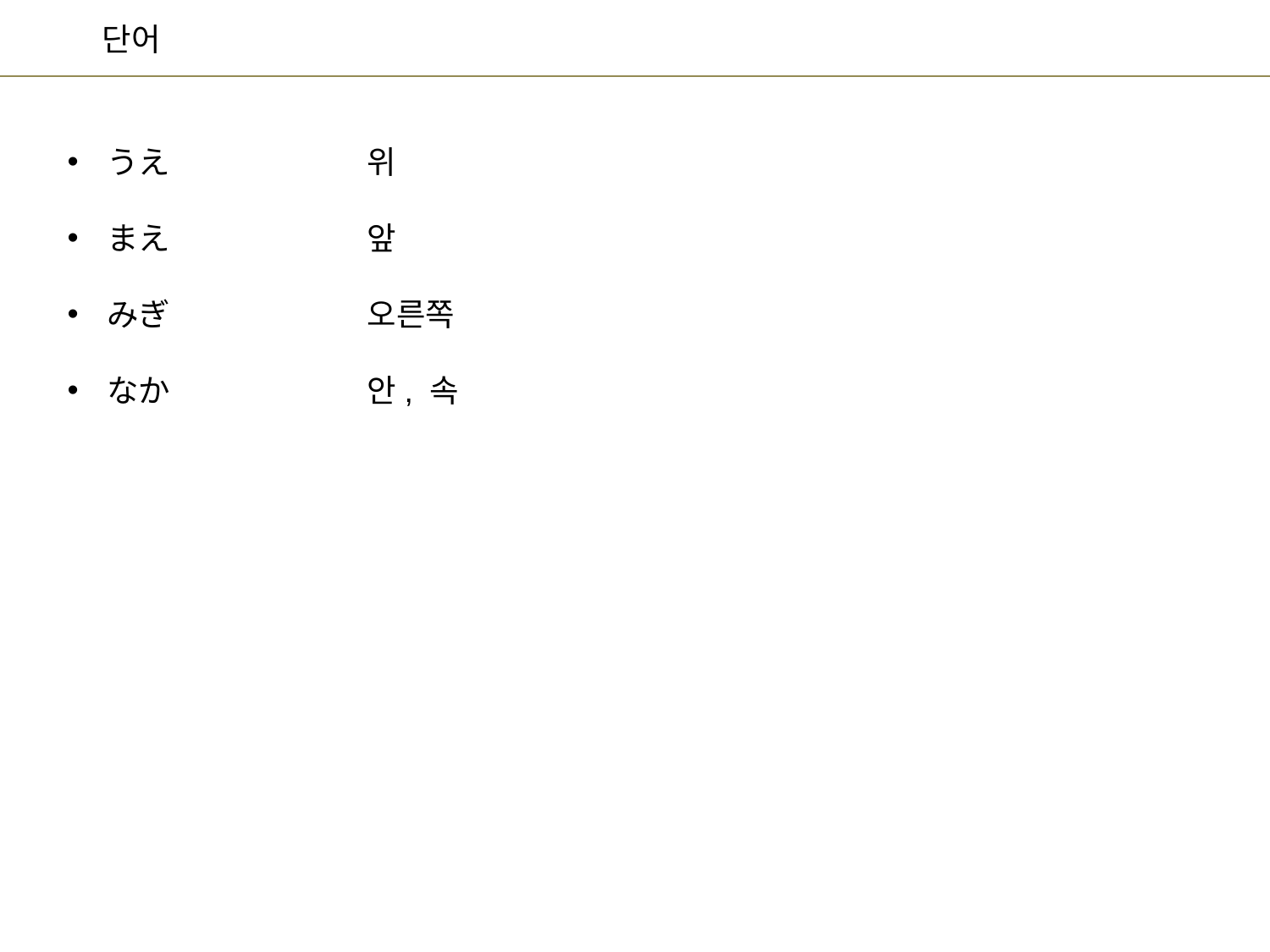

위

앞

오른쪽

안, 속
うえ

まえ

みぎ

なか